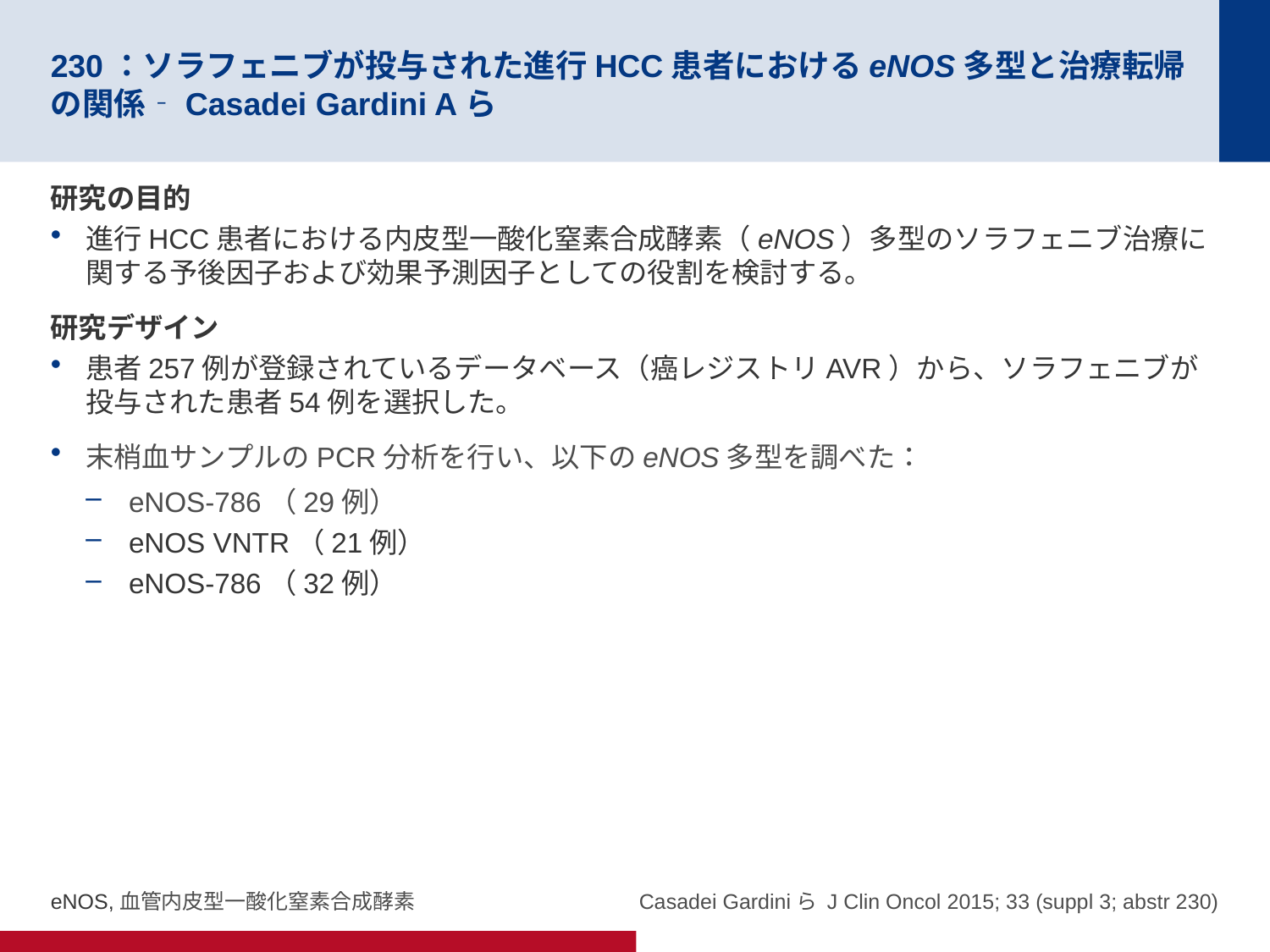

# 230：ソラフェニブが投与された進行HCC患者におけるeNOS多型と治療転帰の関係‐Casadei Gardini Aら
研究の目的
進行HCC患者における内皮型一酸化窒素合成酵素（eNOS）多型のソラフェニブ治療に関する予後因子および効果予測因子としての役割を検討する。
研究デザイン
患者257例が登録されているデータベース（癌レジストリAVR）から、ソラフェニブが投与された患者54例を選択した。
末梢血サンプルのPCR分析を行い、以下のeNOS多型を調べた：
eNOS-786（29例）
eNOS VNTR（21例）
eNOS-786（32例）
eNOS,血管内皮型一酸化窒素合成酵素
Casadei Gardiniら J Clin Oncol 2015; 33 (suppl 3; abstr 230)